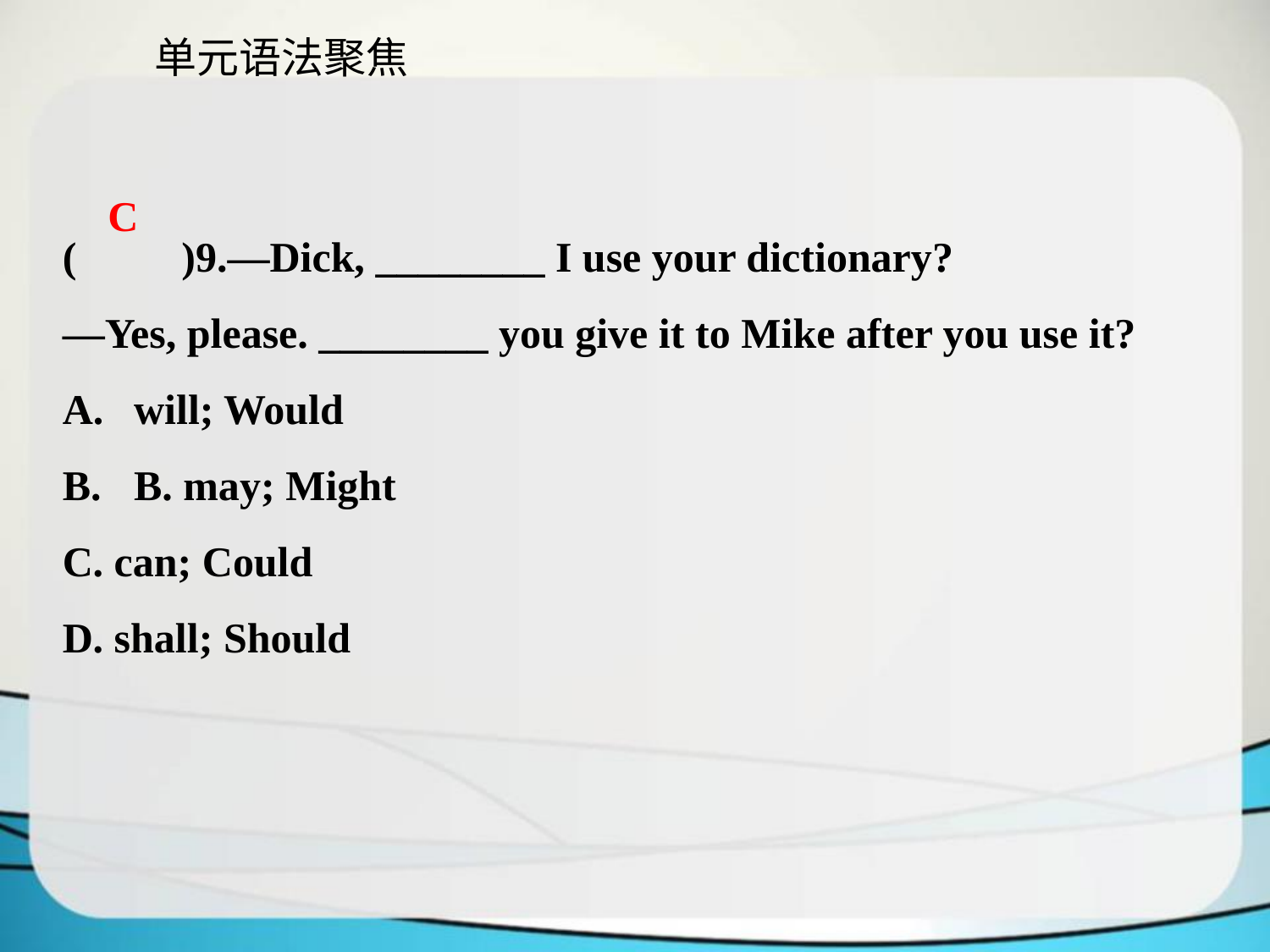

单元语法聚焦
C
(　　)9.—Dick, ________ I use your dictionary?
—Yes, please. ________ you give it to Mike after you use it?
will; Would
B. may; Might
C. can; Could
D. shall; Should